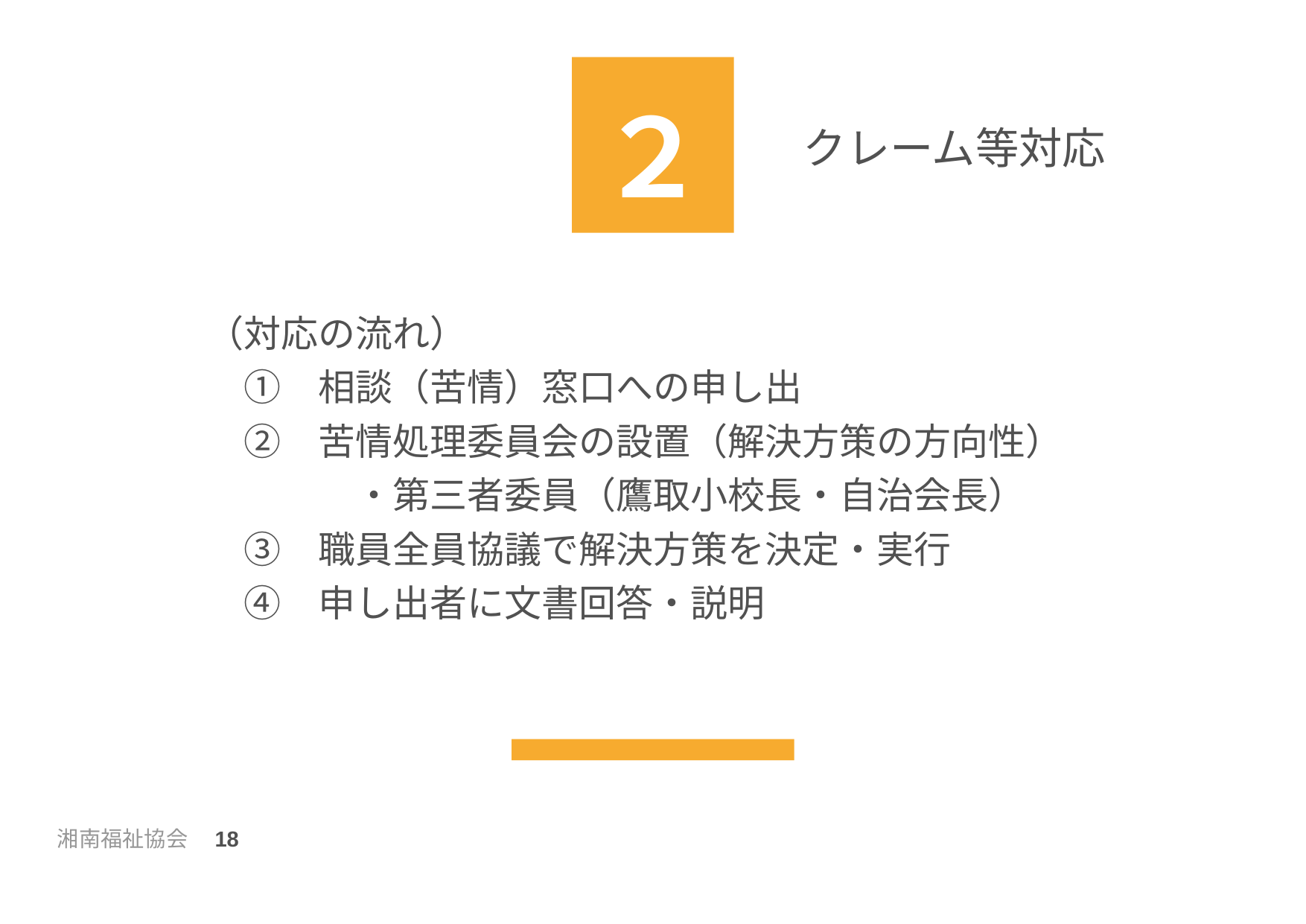

２
クレーム等対応
（対応の流れ）
　①　相談（苦情）窓口への申し出
　②　苦情処理委員会の設置（解決方策の方向性）
　　　　・第三者委員（鷹取小校長・自治会長）
　③　職員全員協議で解決方策を決定・実行
　④　申し出者に文書回答・説明

湘南福祉協会　18